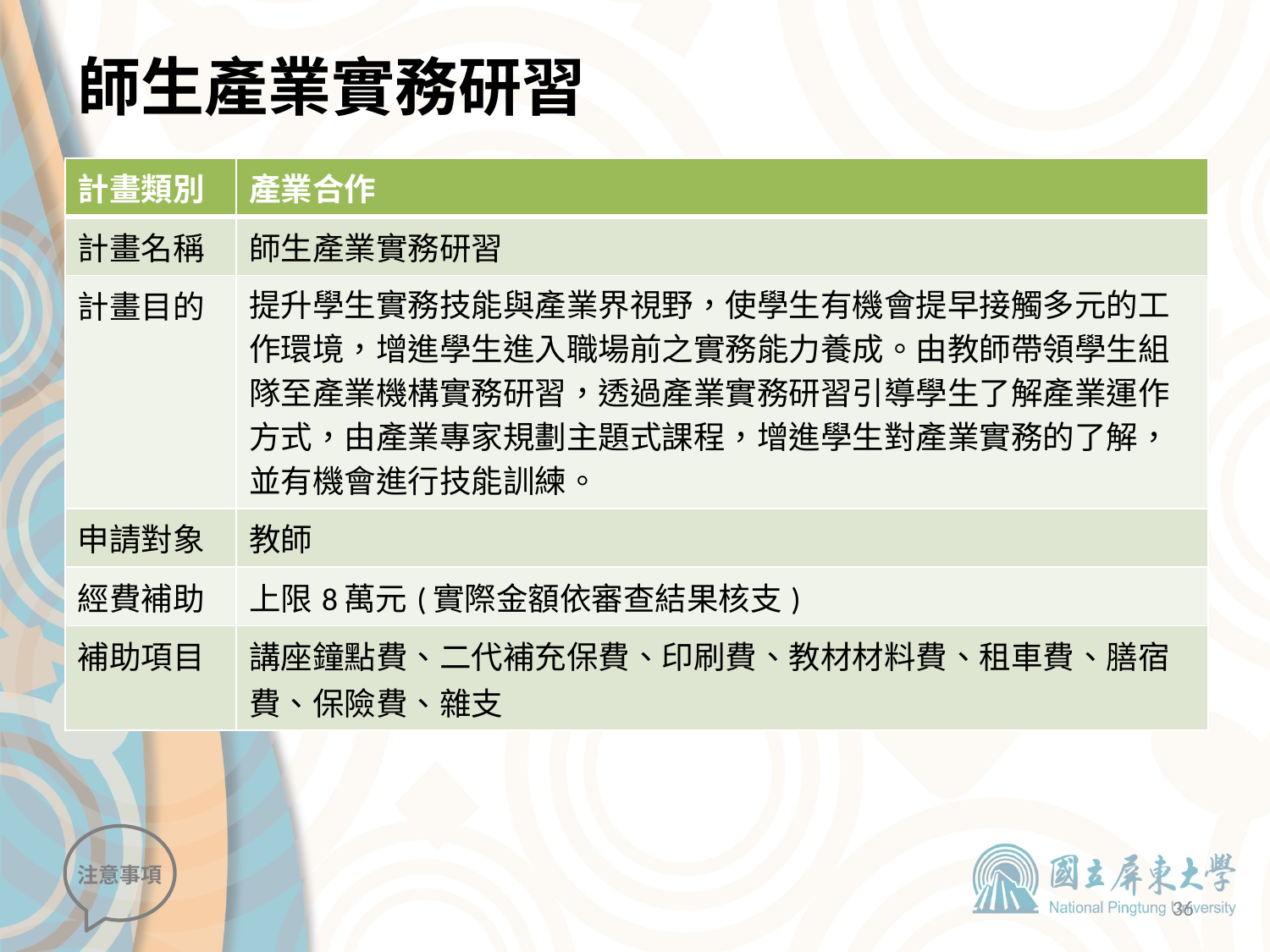

# 師生產業實務研習
| 計畫類別 | 產業合作 |
| --- | --- |
| 計畫名稱 | 師生產業實務研習 |
| 計畫目的 | 提升學生實務技能與產業界視野，使學生有機會提早接觸多元的工作環境，增進學生進入職場前之實務能力養成。由教師帶領學生組隊至產業機構實務研習，透過產業實務研習引導學生了解產業運作方式，由產業專家規劃主題式課程，增進學生對產業實務的了解，並有機會進行技能訓練。 |
| 申請對象 | 教師 |
| 經費補助 | 上限8萬元(實際金額依審查結果核支) |
| 補助項目 | 講座鐘點費、二代補充保費、印刷費、教材材料費、租車費、膳宿費、保險費、雜支 |

注意事項
36